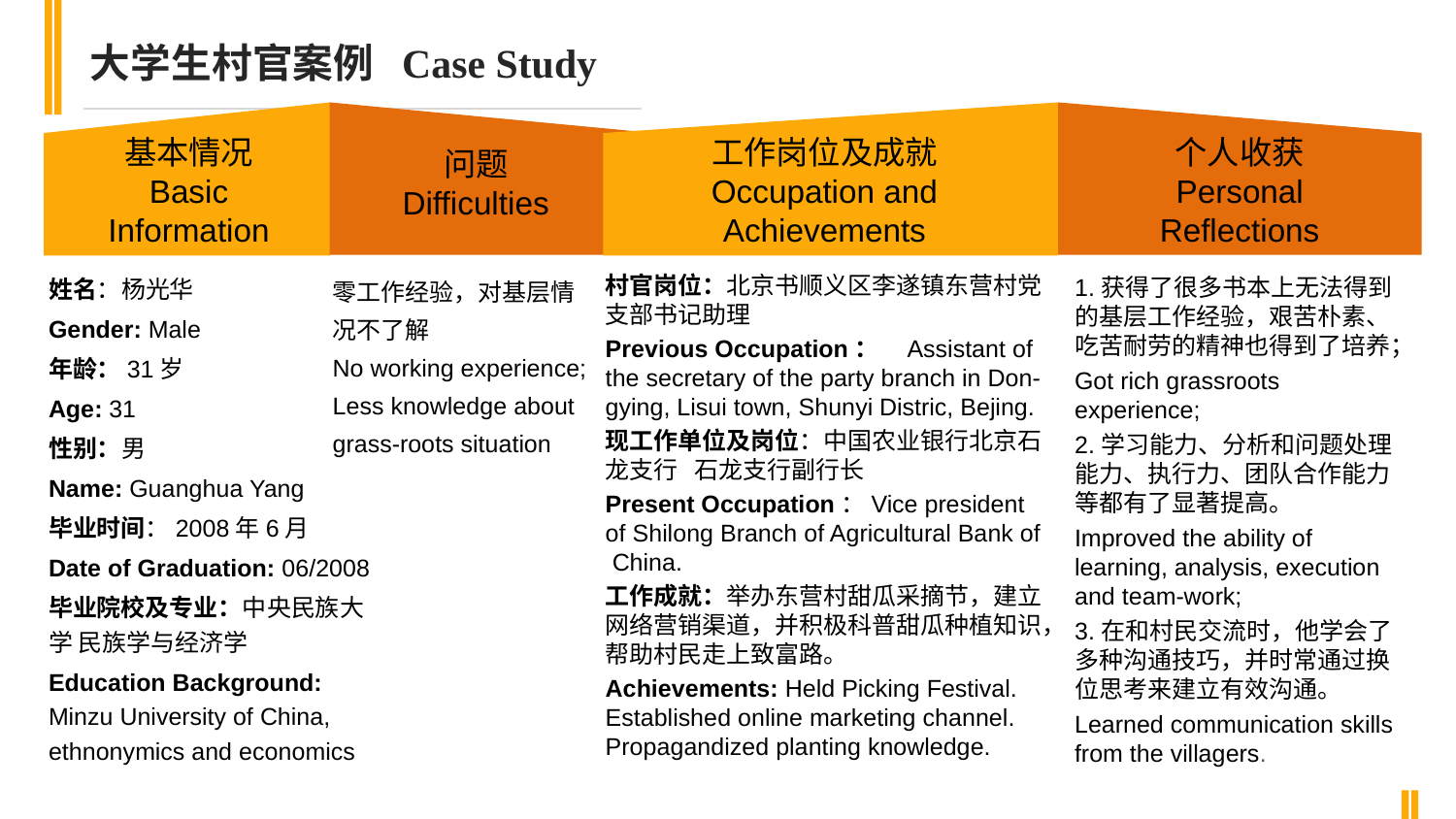

大学生村官案例  Case Study

基本情况
Basic Information
工作岗位及成就
Occupation and Achievements
个人收获
Personal Reflections
问题
Difficulties
姓名：杨光华
Gender: Male
年龄：31岁
Age: 31
性别：男
Name: Guanghua Yang
毕业时间：2008年6月
Date of Graduation: 06/2008
毕业院校及专业：中央民族大学 民族学与经济学
Education Background: Minzu University of China, ethnonymics and economics
零工作经验，对基层情况不了解
No working experience;
Less knowledge about grass-roots situation
村官岗位：北京书顺义区李遂镇东营村党支部书记助理
Previous Occupation：    Assistant of the secretary of the party branch in Don-gying, Lisui town, Shunyi Distric, Bejing.
现工作单位及岗位：中国农业银行北京石龙支行   石龙支行副行长
Present Occupation：Vice president of Shilong Branch of Agricultural Bank of  China.
工作成就：举办东营村甜瓜采摘节，建立网络营销渠道，并积极科普甜瓜种植知识，帮助村民走上致富路。
Achievements: Held Picking Festival. Established online marketing channel.     Propagandized planting knowledge.
1.获得了很多书本上无法得到的基层工作经验，艰苦朴素、吃苦耐劳的精神也得到了培养；
Got rich grassroots experience;
2.学习能力、分析和问题处理能力、执行力、团队合作能力等都有了显著提高。
Improved the ability of learning, analysis, execution and team-work;
3.在和村民交流时，他学会了多种沟通技巧，并时常通过换位思考来建立有效沟通。
Learned communication skills from the villagers.